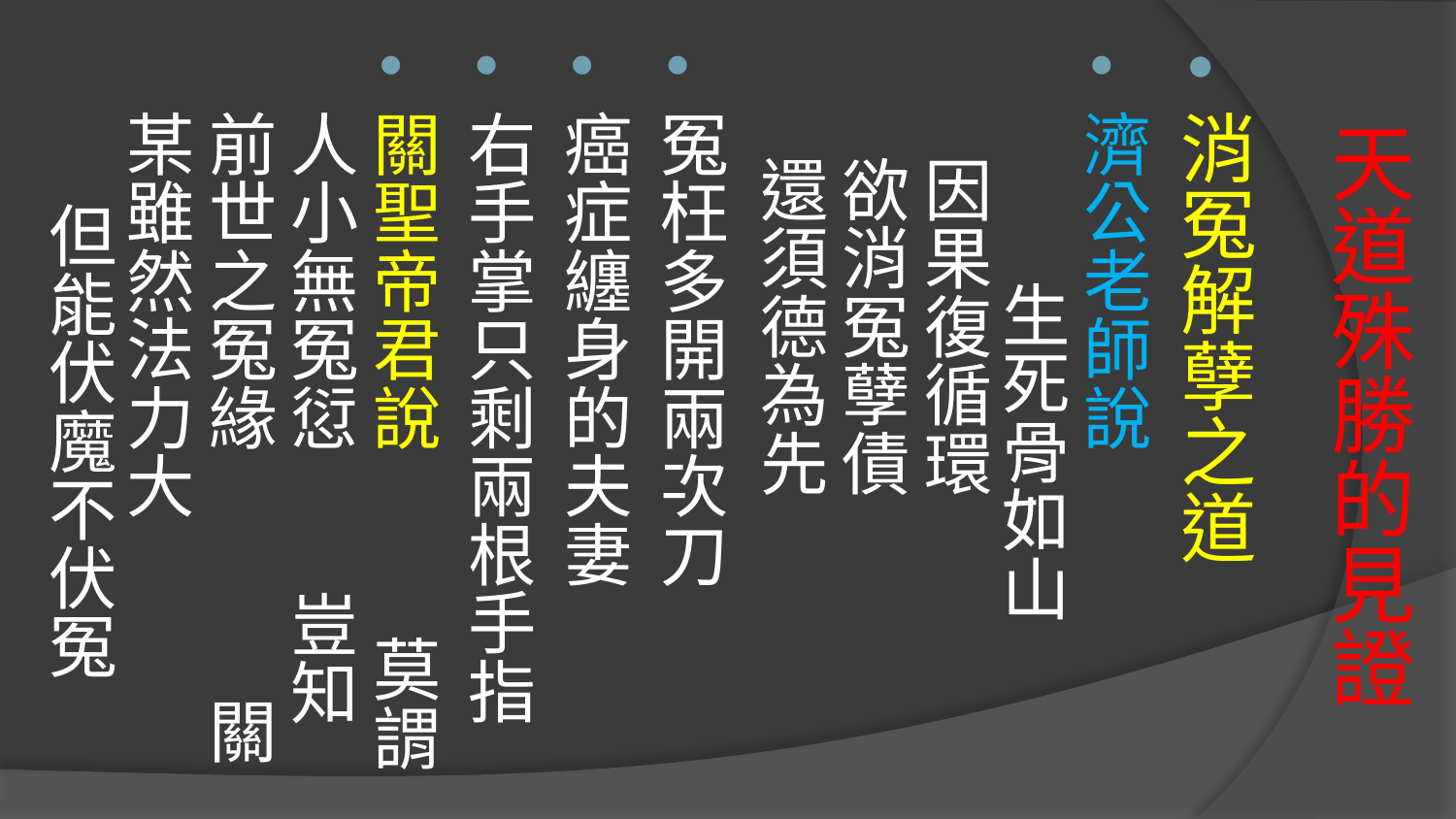

消冤解孽之道
濟公老師說                                生死骨如山             因果復循環                      欲消冤孽債                      還須德為先
冤枉多開兩次刀
癌症纏身的夫妻
右手掌只剩兩根手指
關聖帝君說            莫謂人小無冤愆         豈知前世之冤緣                關某雖然法力大                       但能伏魔不伏冤
# 天道殊勝的見證